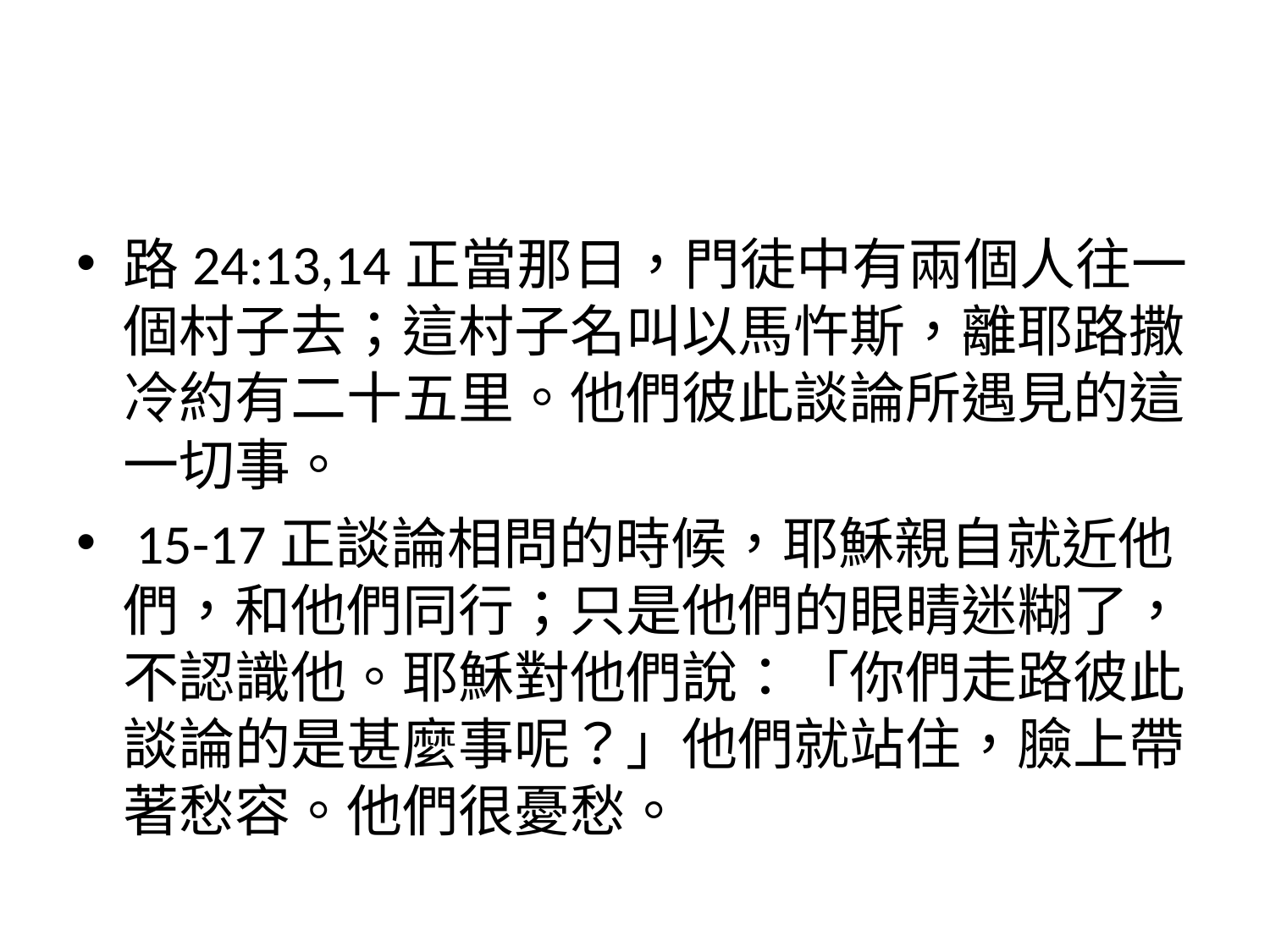

#
路24:13,14正當那日，門徒中有兩個人往一個村子去；這村子名叫以馬忤斯，離耶路撒冷約有二十五里。他們彼此談論所遇見的這一切事。
 15-17正談論相問的時候，耶穌親自就近他們，和他們同行；只是他們的眼睛迷糊了，不認識他。耶穌對他們說：「你們走路彼此談論的是甚麼事呢？」他們就站住，臉上帶著愁容。他們很憂愁。